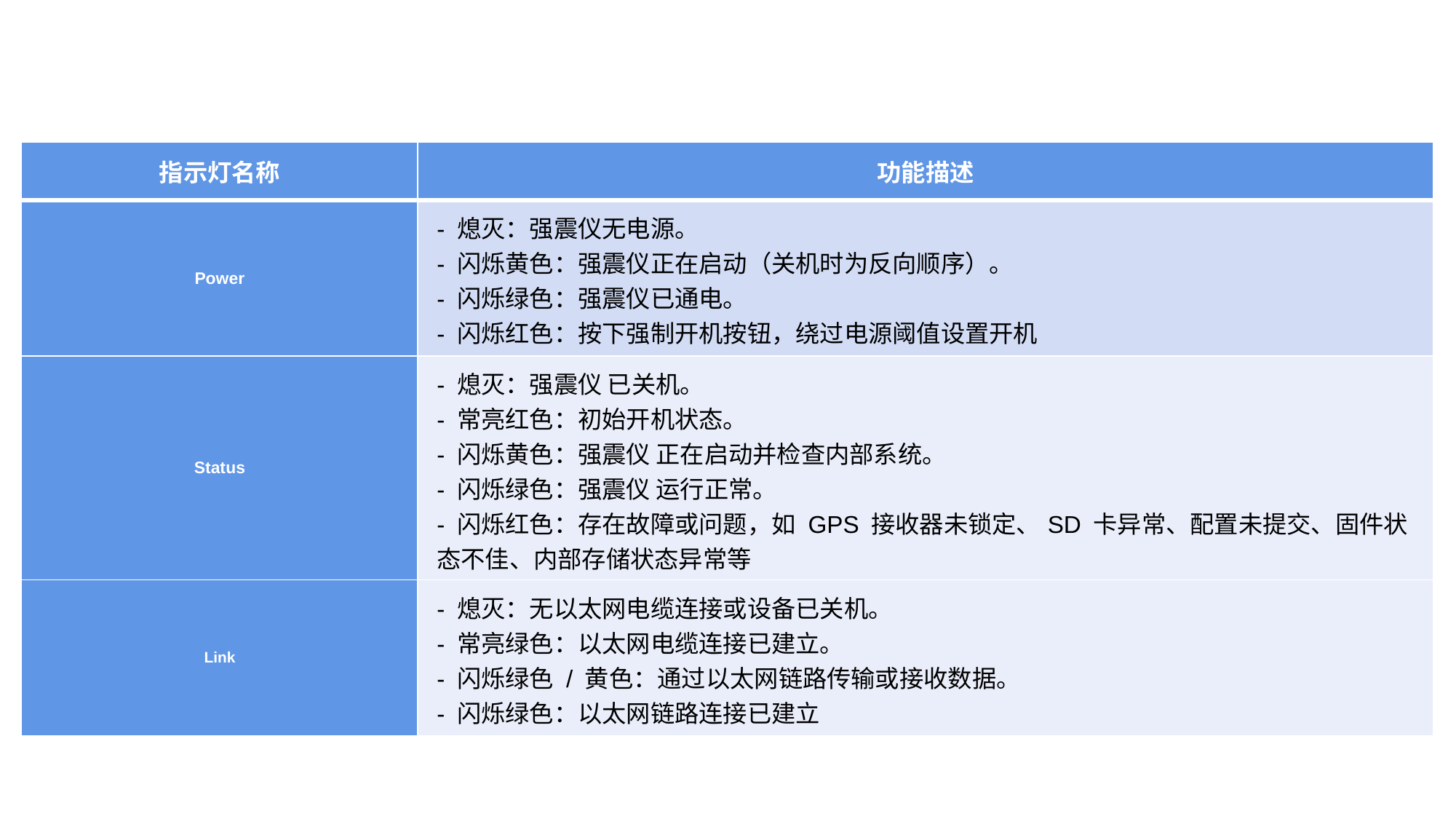

| 指示灯名称 | 功能描述 |
| --- | --- |
| Power | - 熄灭：强震仪无电源。 - 闪烁黄色：强震仪正在启动（关机时为反向顺序）。 - 闪烁绿色：强震仪已通电。 - 闪烁红色：按下强制开机按钮，绕过电源阈值设置开机 |
| Status | - 熄灭：强震仪 已关机。 - 常亮红色：初始开机状态。 - 闪烁黄色：强震仪 正在启动并检查内部系统。 - 闪烁绿色：强震仪 运行正常。 - 闪烁红色：存在故障或问题，如 GPS 接收器未锁定、SD 卡异常、配置未提交、固件状态不佳、内部存储状态异常等 |
| Link | - 熄灭：无以太网电缆连接或设备已关机。 - 常亮绿色：以太网电缆连接已建立。 - 闪烁绿色 / 黄色：通过以太网链路传输或接收数据。 - 闪烁绿色：以太网链路连接已建立 |